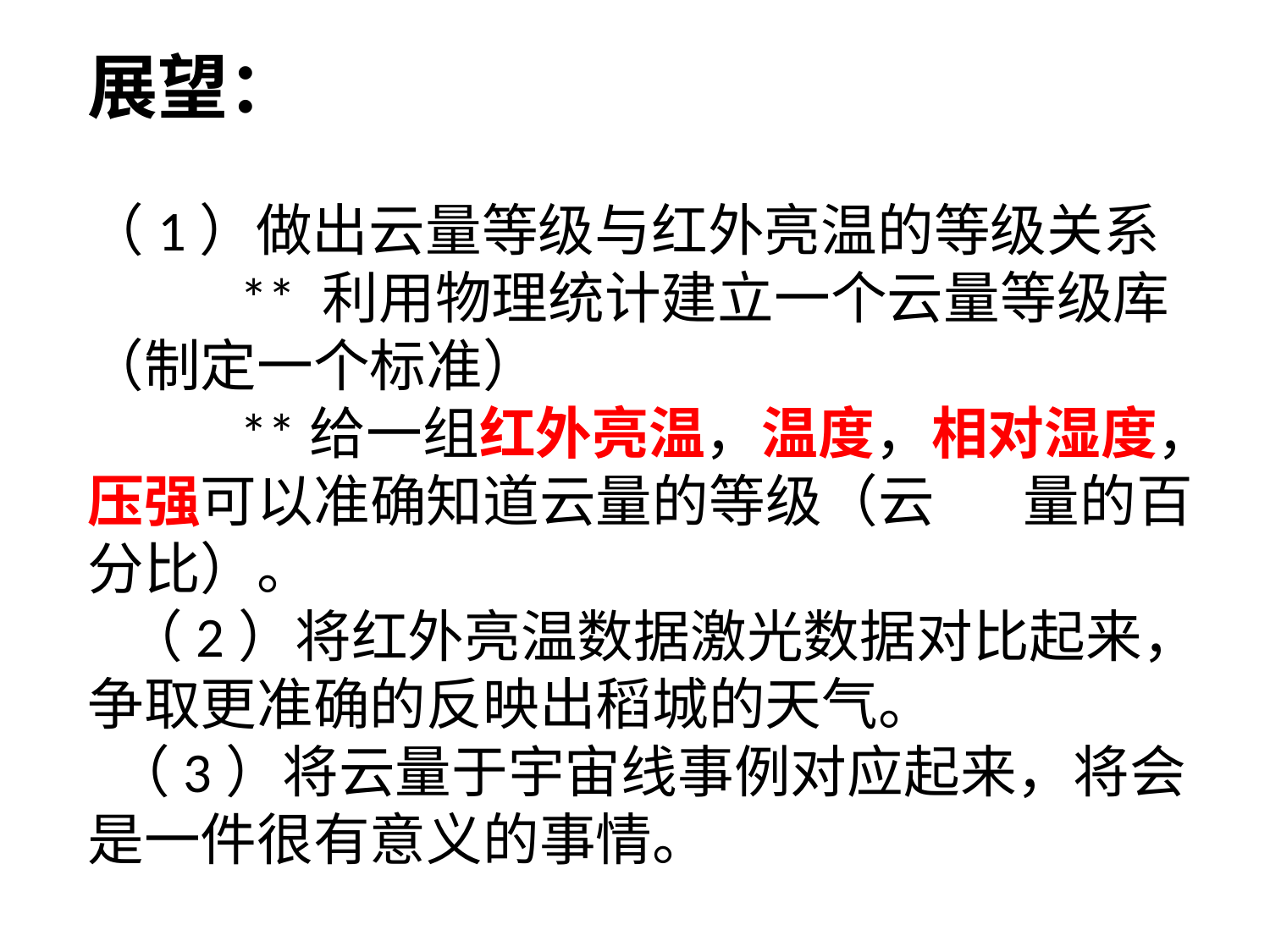

展望：

（1）做出云量等级与红外亮温的等级关系
            ** 利用物理统计建立一个云量等级库（制定一个标准）
            **给一组红外亮温，温度，相对湿度，压强可以准确知道云量的等级（云       量的百分比）。
  （2）将红外亮温数据激光数据对比起来，争取更准确的反映出稻城的天气。
 （3）将云量于宇宙线事例对应起来，将会是一件很有意义的事情。